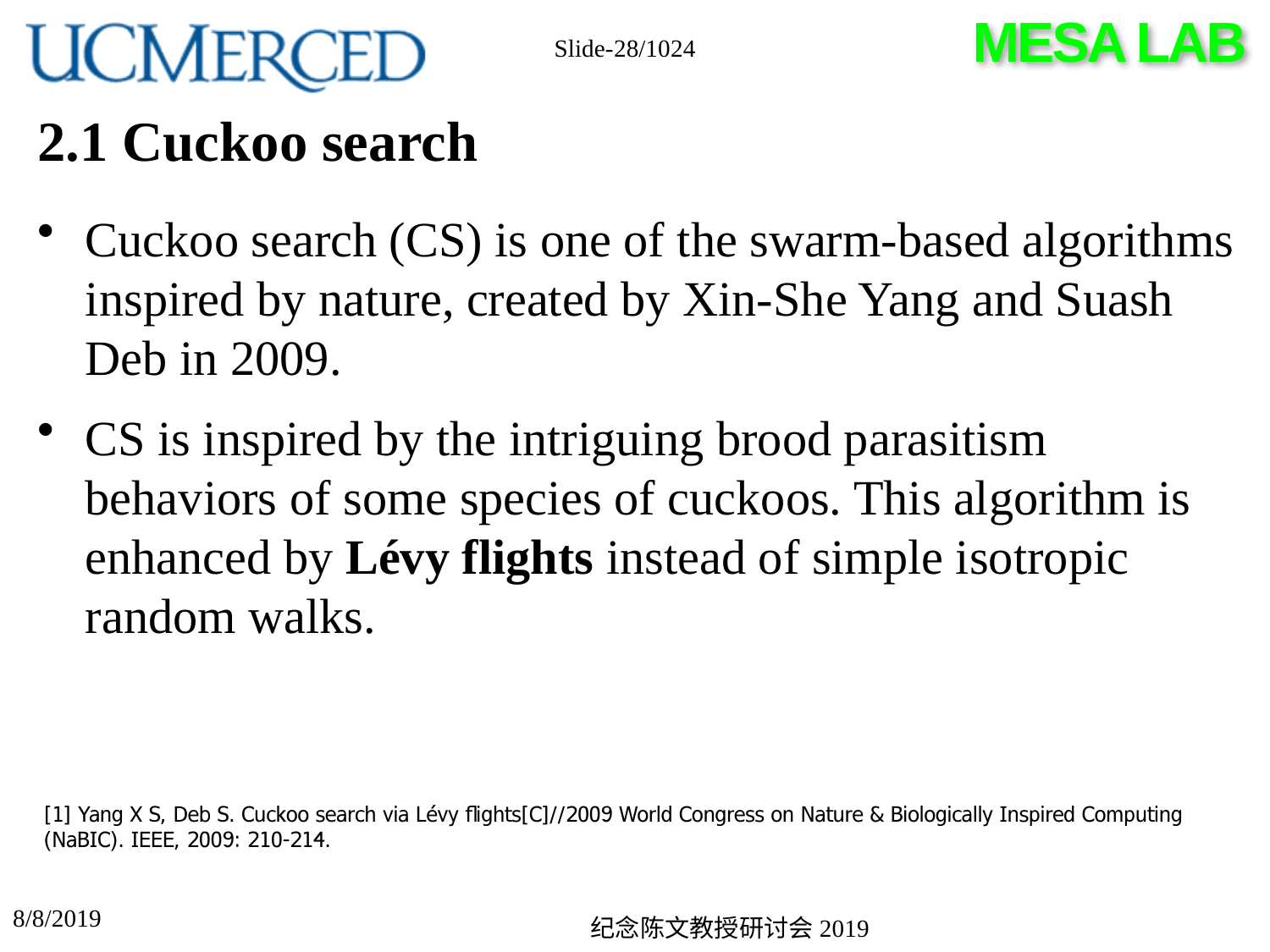

Slide-28/1024
# 2.1 Cuckoo search
Cuckoo search (CS) is one of the swarm-based algorithms inspired by nature, created by Xin-She Yang and Suash Deb in 2009.
CS is inspired by the intriguing brood parasitism behaviors of some species of cuckoos. This algorithm is enhanced by Lévy flights instead of simple isotropic random walks.

[1] Yang X S, Deb S. Cuckoo search via Lévy flights[C]//2009 World Congress on Nature & Biologically Inspired Computing (NaBIC). IEEE, 2009: 210-214.
8/8/2019
纪念陈文教授研讨会2019